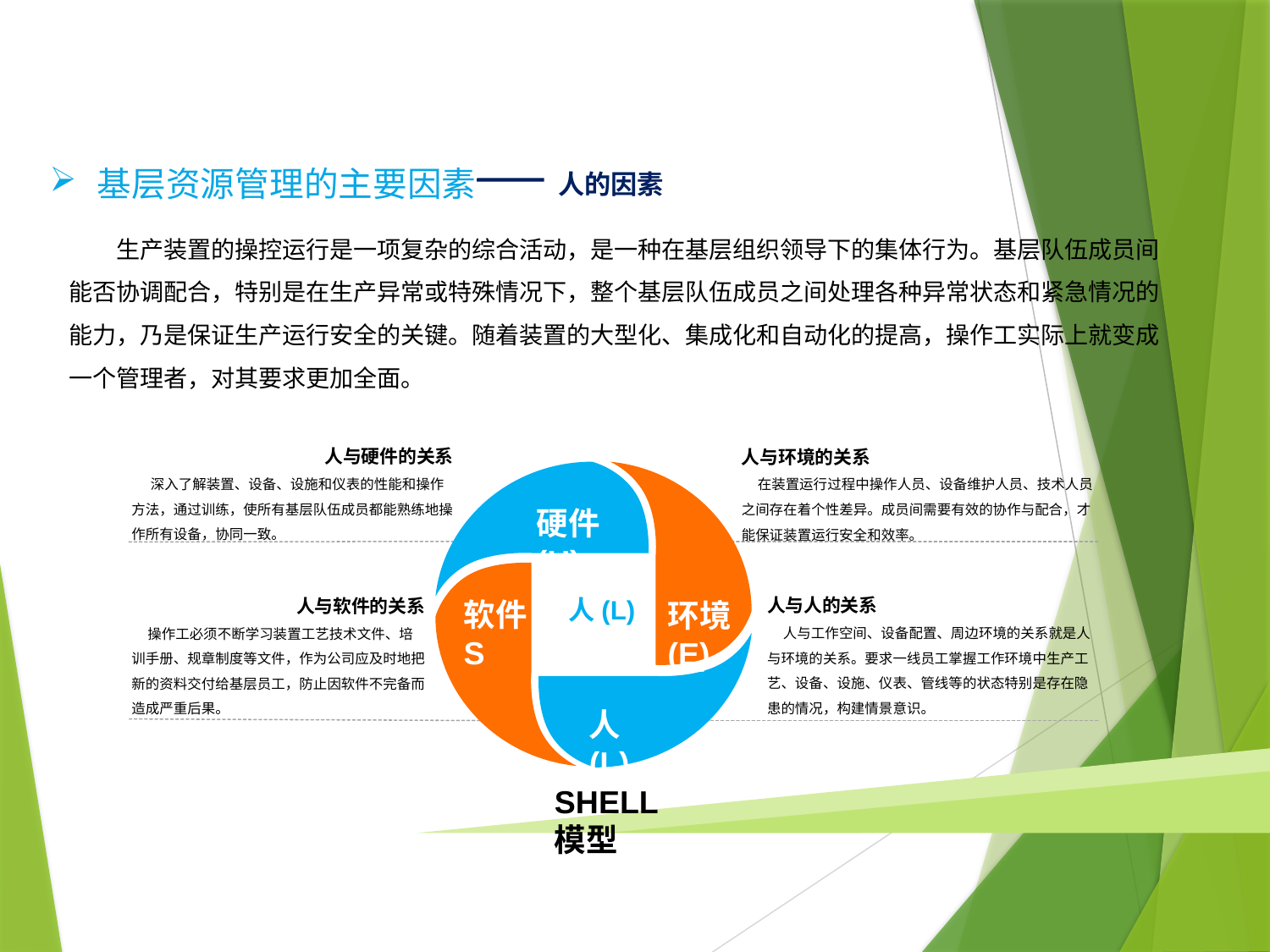

基层资源管理的主要因素
人的因素
生产装置的操控运行是一项复杂的综合活动，是一种在基层组织领导下的集体行为。基层队伍成员间能否协调配合，特别是在生产异常或特殊情况下，整个基层队伍成员之间处理各种异常状态和紧急情况的能力，乃是保证生产运行安全的关键。随着装置的大型化、集成化和自动化的提高，操作工实际上就变成一个管理者，对其要求更加全面。

人与硬件的关系
     深入了解装置、设备、设施和仪表的性能和操作方法，通过训练，使所有基层队伍成员都能熟练地操作所有设备，协同一致。
人与环境的关系
    在装置运行过程中操作人员、设备维护人员、技术人员之间存在着个性差异。成员间需要有效的协作与配合，才能保证装置运行安全和效率。

硬件(H)

人与人的关系
    人与工作空间、设备配置、周边环境的关系就是人与环境的关系。要求一线员工掌握工作环境中生产工艺、设备、设施、仪表、管线等的状态特别是存在隐患的情况，构建情景意识。
人与软件的关系
    操作工必须不断学习装置工艺技术文件、培训手册、规章制度等文件，作为公司应及时地把新的资料交付给基层员工，防止因软件不完备而造成严重后果。
人(L)
软件S
环境(E)

人(L)
SHELL模型